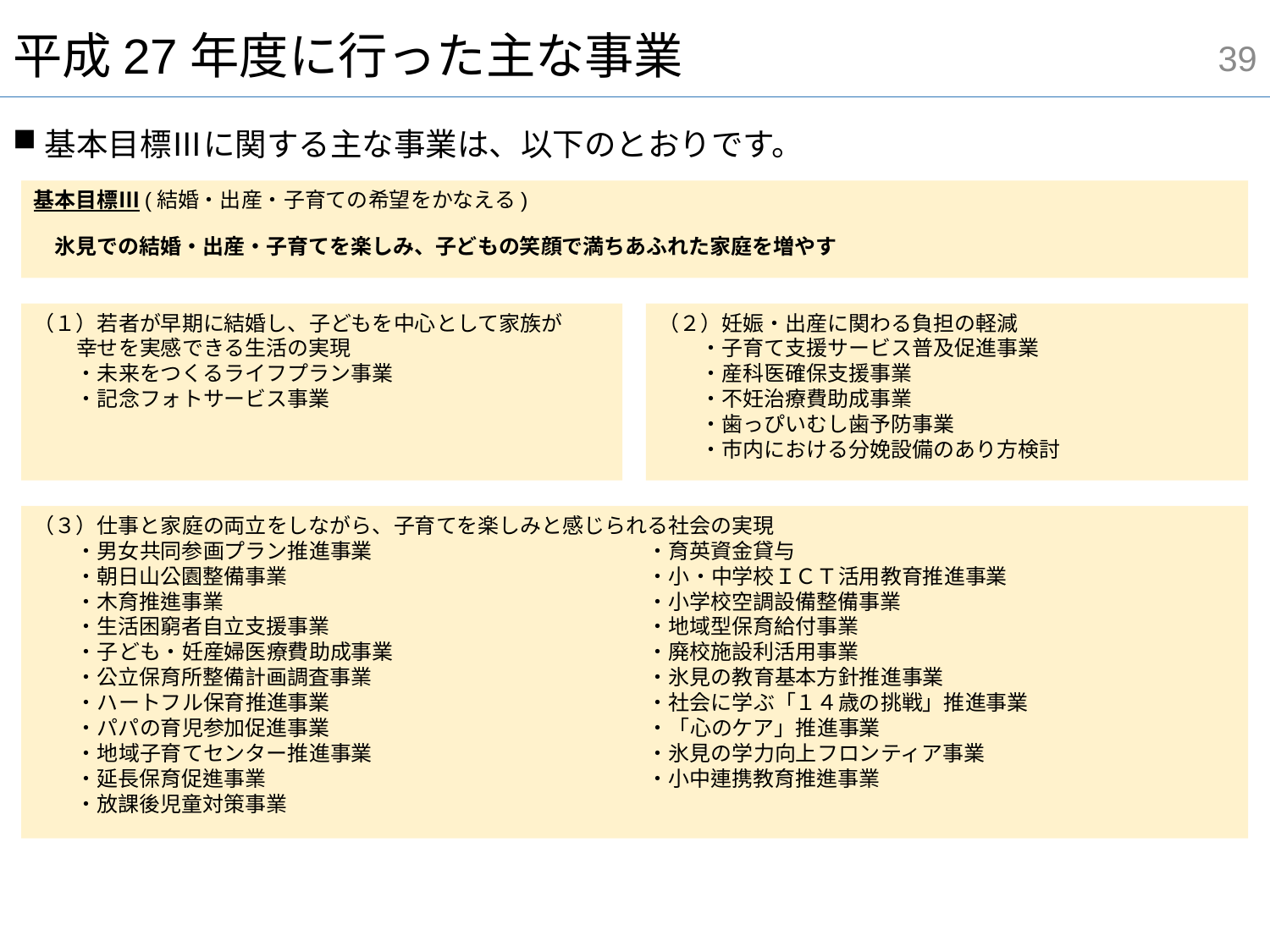

39
# 平成27年度に行った主な事業
基本目標Ⅲに関する主な事業は、以下のとおりです。
基本目標Ⅲ(結婚・出産・子育ての希望をかなえる)

　氷見での結婚・出産・子育てを楽しみ、子どもの笑顔で満ちあふれた家庭を増やす
（１）若者が早期に結婚し、子どもを中心として家族が
　　幸せを実感できる生活の実現
　　・未来をつくるライフプラン事業
　　・記念フォトサービス事業
（２）妊娠・出産に関わる負担の軽減
　　・子育て支援サービス普及促進事業
　　・産科医確保支援事業
　　・不妊治療費助成事業
　　・歯っぴいむし歯予防事業
　　・市内における分娩設備のあり方検討
（３）仕事と家庭の両立をしながら、子育てを楽しみと感じられる社会の実現
　　・男女共同参画プラン推進事業　　　　　　　　　　　　　・育英資金貸与
　　・朝日山公園整備事業　　　　　　　　　　　　　　　　　・小・中学校ＩＣＴ活用教育推進事業
　　・木育推進事業　　　　　　　　　　　　　　　　　　　　・小学校空調設備整備事業
　　・生活困窮者自立支援事業　　　　　　　　　　　　　　　・地域型保育給付事業
　　・子ども・妊産婦医療費助成事業　　　　　　　　　　　　・廃校施設利活用事業
　　・公立保育所整備計画調査事業　　　　　　　　　　　　　・氷見の教育基本方針推進事業
　　・ハートフル保育推進事業　　　　　　　　　　　　　　　・社会に学ぶ「１４歳の挑戦」推進事業
　　・パパの育児参加促進事業　　　　　　　　　　　　　　　・「心のケア」推進事業
　　・地域子育てセンター推進事業　　　　　　　　　　　　　・氷見の学力向上フロンティア事業
　　・延長保育促進事業　　　　　　　　　　　　　　　　　　・小中連携教育推進事業
　　・放課後児童対策事業